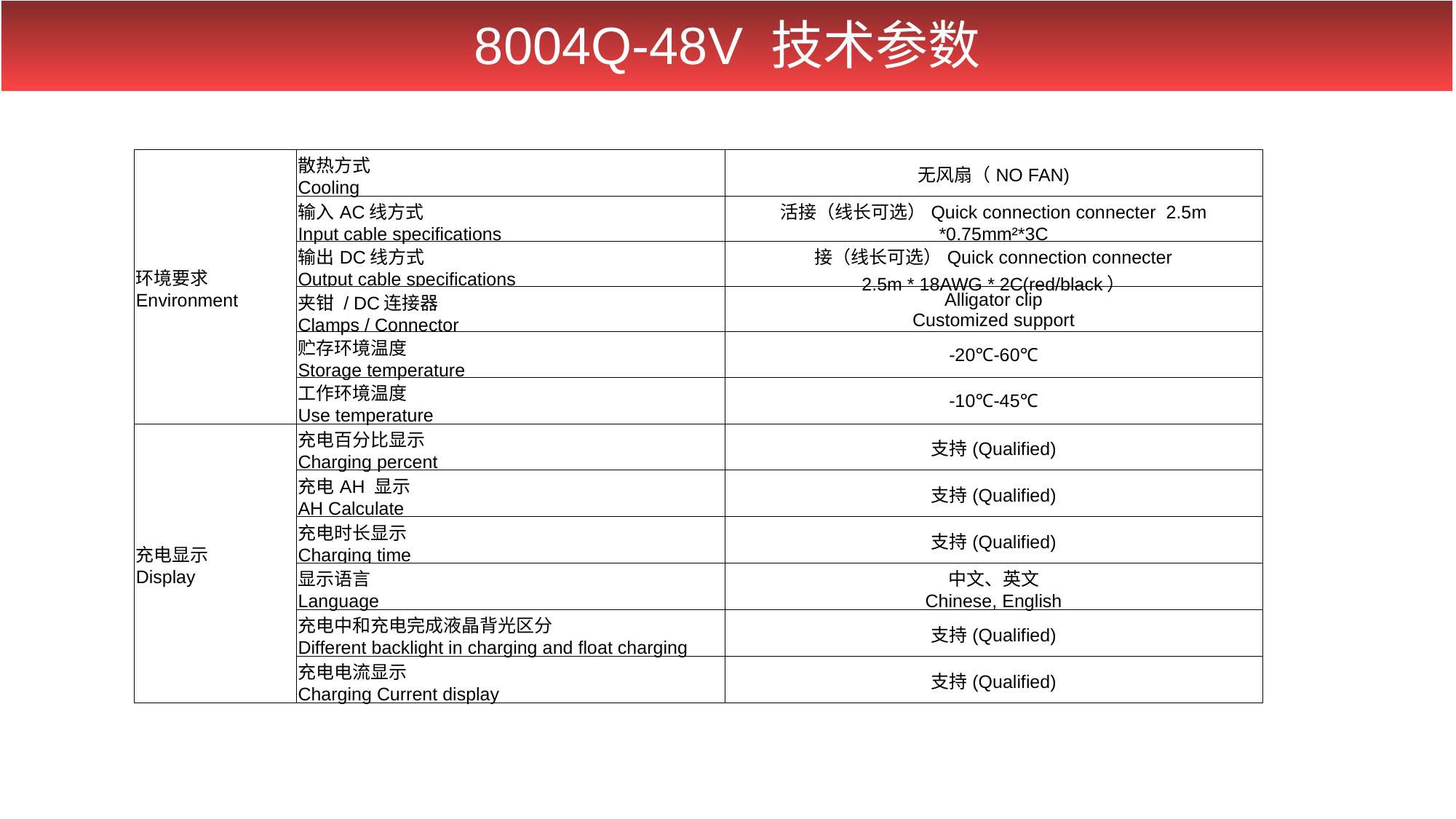

8004Q-48V 技术参数
| 环境要求 Environment | 散热方式 Cooling | 无风扇（NO FAN) |
| --- | --- | --- |
|  | 输入AC线方式 Input cable specifications | 活接（线长可选）Quick connection connecter 2.5m \*0.75mm²\*3C |
|  | 输出DC线方式 Output cable specifications | 接（线长可选）Quick connection connecter 2.5m \* 18AWG \* 2C(red/black） |
|  | 夹钳 / DC连接器 Clamps / Connector | Alligator clip Customized support |
|  | 贮存环境温度 Storage temperature | -20℃-60℃ |
|  | 工作环境温度 Use temperature | -10℃-45℃ |
| 充电显示 Display | 充电百分比显示 Charging percent | 支持(Qualified) |
|  | 充电AH 显示 AH Calculate | 支持(Qualified) |
|  | 充电时长显示 Charging time | 支持(Qualified) |
|  | 显示语言 Language | 中文、英文 Chinese, English |
|  | 充电中和充电完成液晶背光区分 Different backlight in charging and float charging | 支持(Qualified) |
|  | 充电电流显示 Charging Current display | 支持(Qualified) |